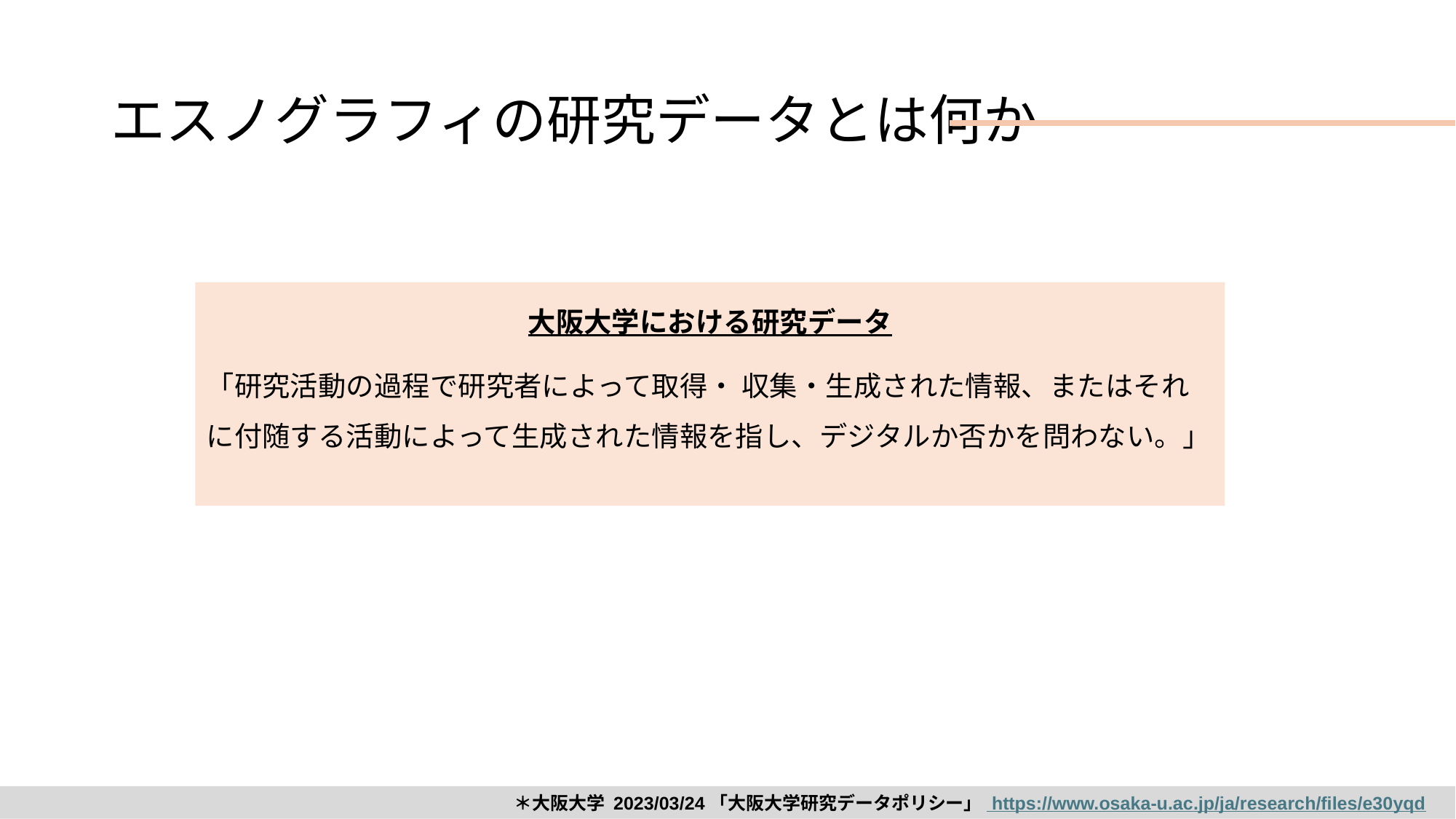

# エスノグラフィの研究データとは何か
大阪大学における研究データ
「研究活動の過程で研究者によって取得・ 収集・生成された情報、またはそれに付随する活動によって生成された情報を指し、デジタルか否かを問わない。」
＊大阪大学 2023/03/24「大阪大学研究データポリシー」 https://www.osaka-u.ac.jp/ja/research/files/e30yqd